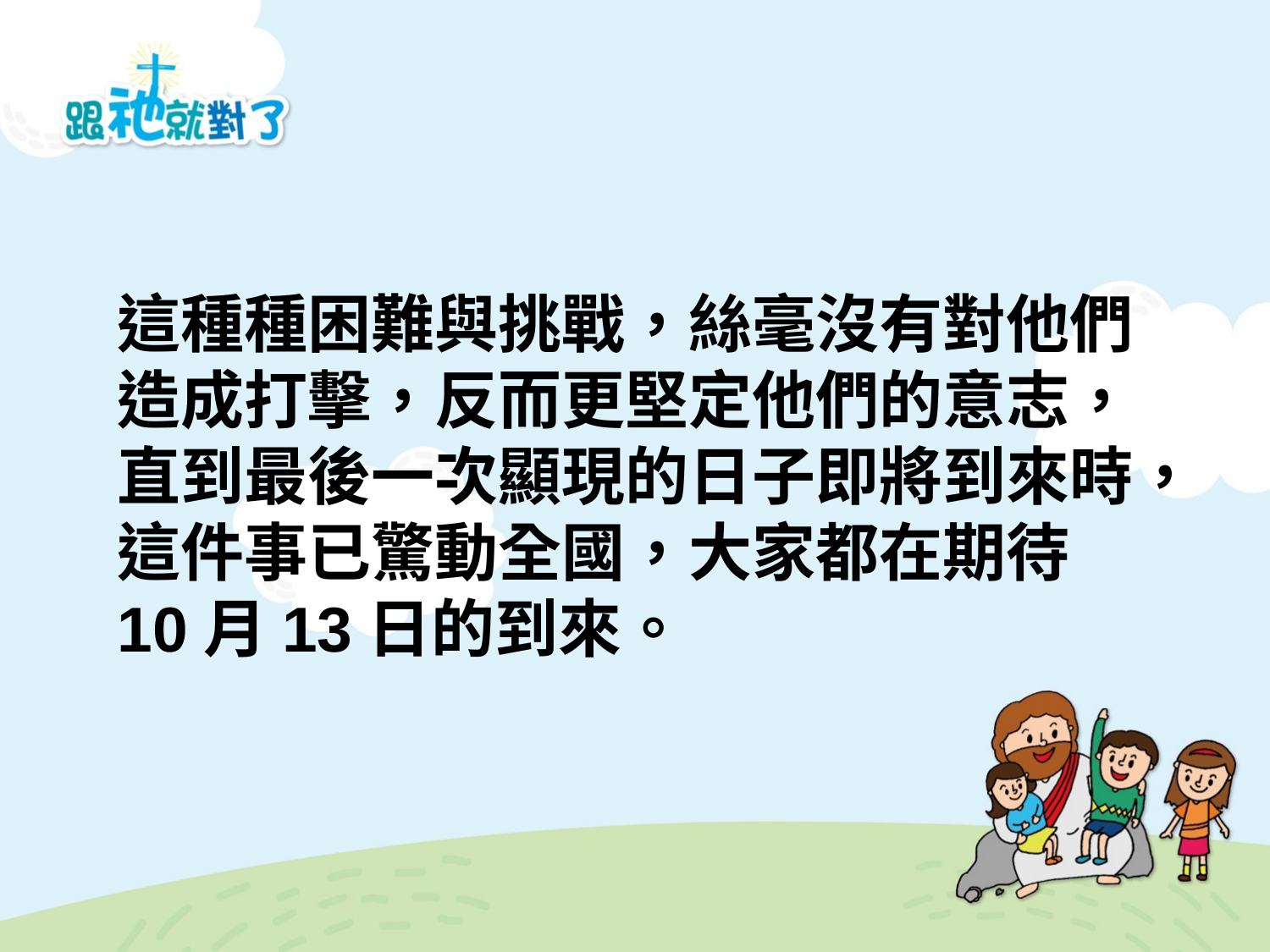

這種種困難與挑戰，絲毫沒有對他們造成打擊，反而更堅定他們的意志，直到最後一次顯現的日子即將到來時，這件事已驚動全國，大家都在期待10月13日的到來。